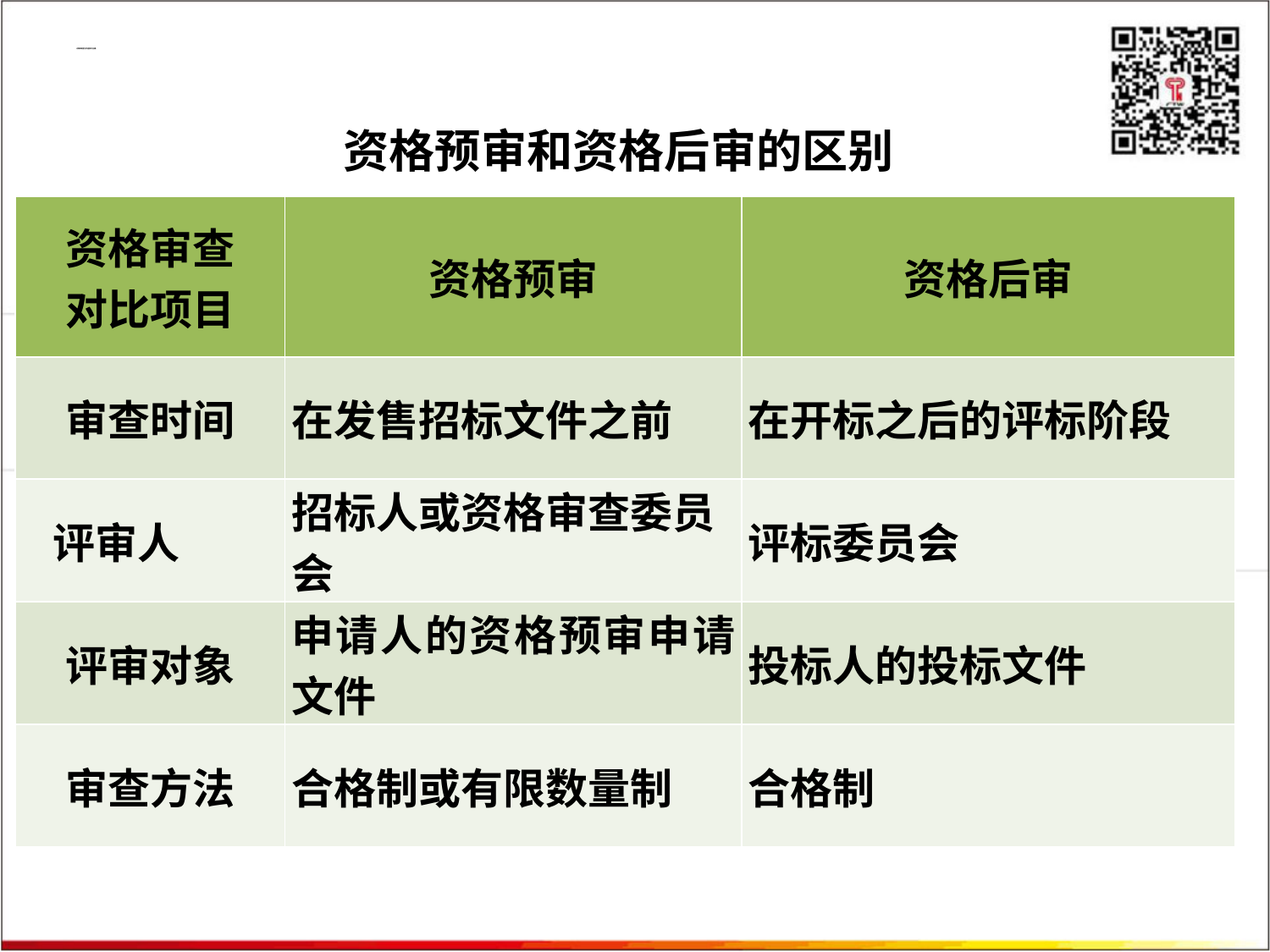

# 1.预审审查方式选择不正确
资格预审和资格后审的区别

| 资格审查 对比项目 | 资格预审 | 资格后审 |
| --- | --- | --- |
| 审查时间 | 在发售招标文件之前 | 在开标之后的评标阶段 |
| 评审人 | 招标人或资格审查委员会 | 评标委员会 |
| 评审对象 | 申请人的资格预审申请文件 | 投标人的投标文件 |
| 审查方法 | 合格制或有限数量制 | 合格制 |